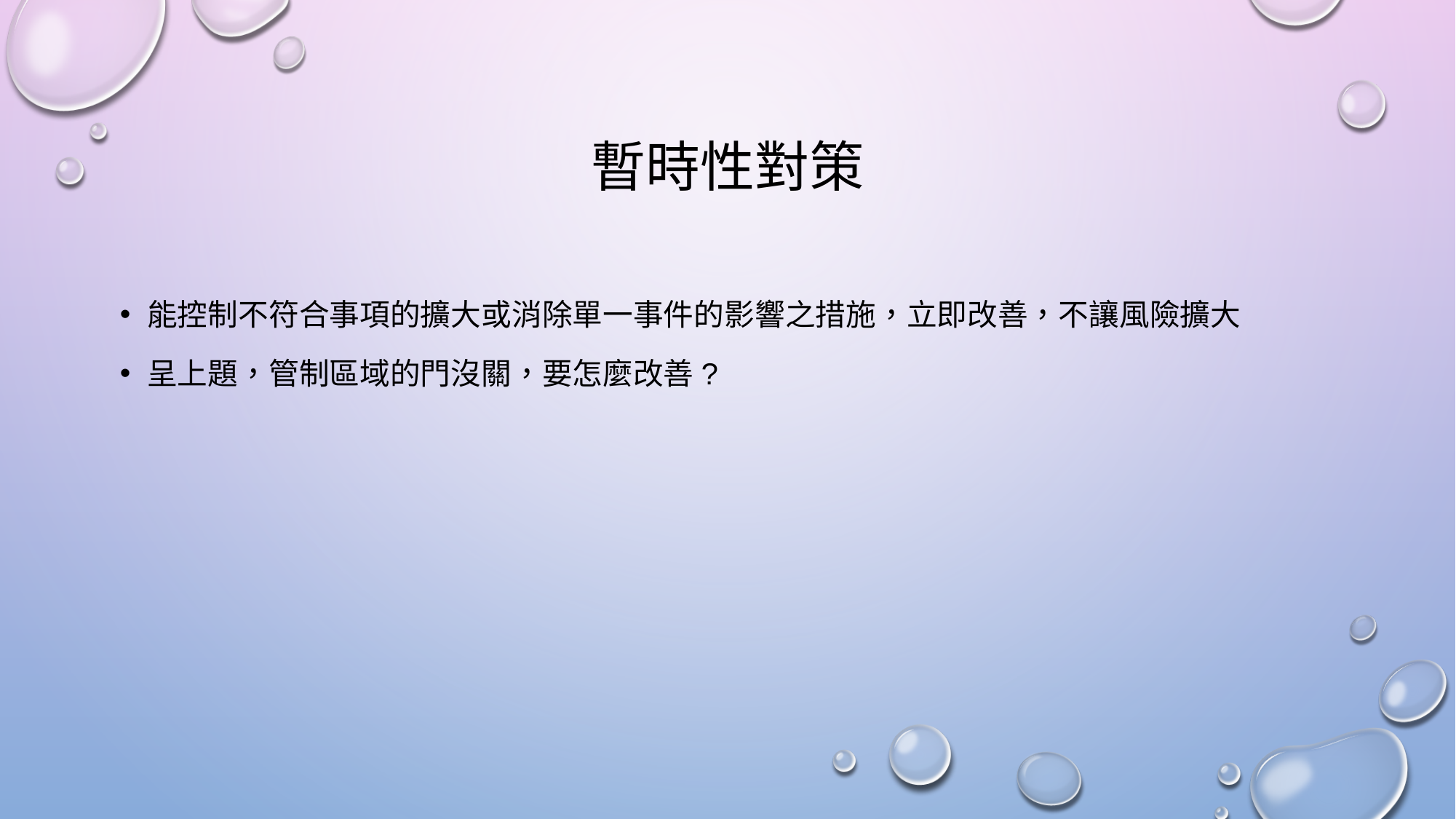

# 暫時性對策
能控制不符合事項的擴大或消除單一事件的影響之措施，立即改善，不讓風險擴大
呈上題，管制區域的門沒關，要怎麼改善?